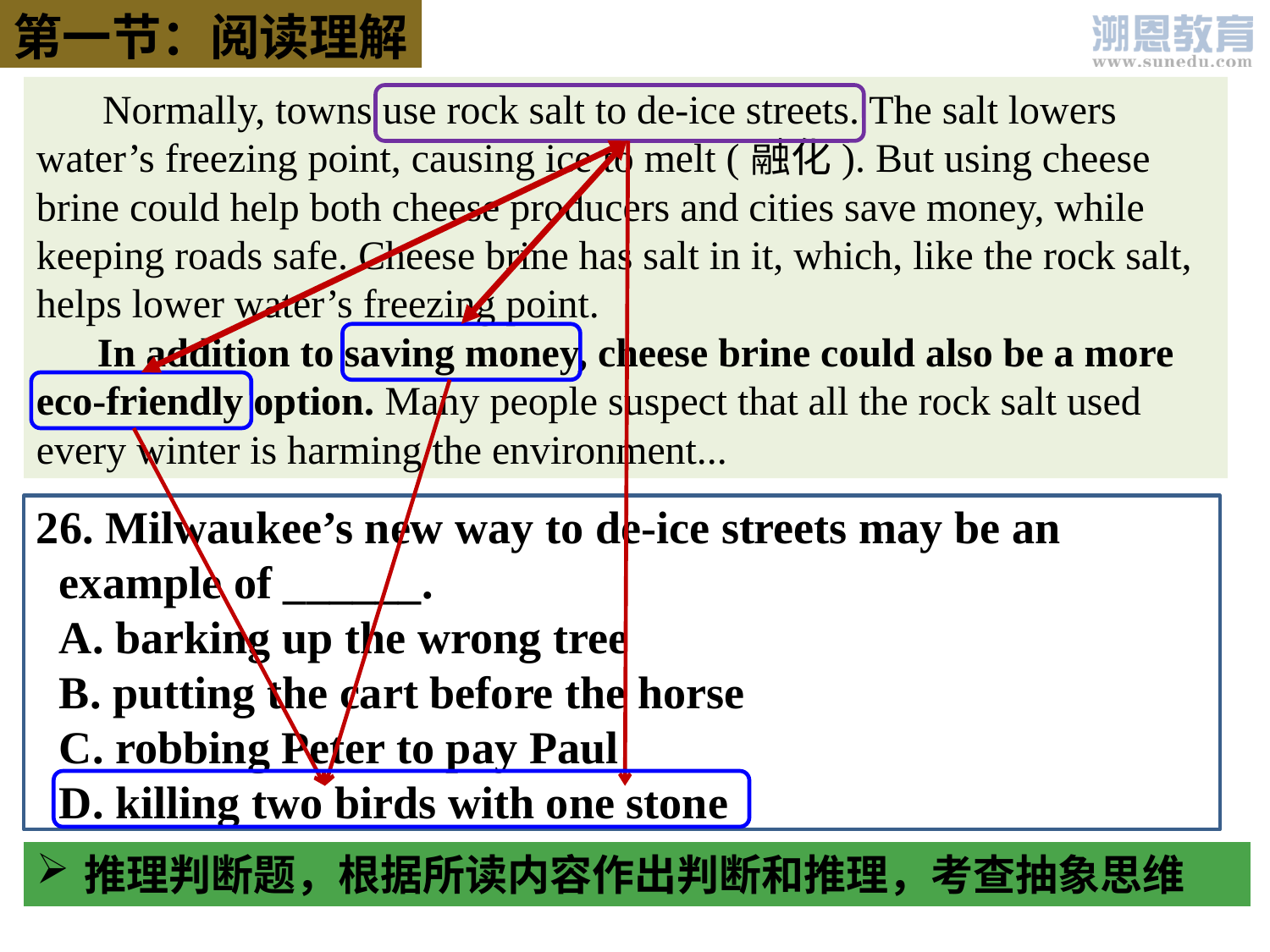

第一节：阅读理解
      Normally, towns use rock salt to de-ice streets. The salt lowers water’s freezing point, causing ice to melt (融化). But using cheese brine could help both cheese producers and cities save money, while keeping roads safe. Cheese brine has salt in it, which, like the rock salt, helps lower water’s freezing point.
      In addition to saving money, cheese brine could also be a more eco-friendly option. Many people suspect that all the rock salt used every winter is harming the environment...

26. Milwaukee’s new way to de-ice streets may be an
  example of ______.
  A. barking up the wrong tree
  B. putting the cart before the horse
  C. robbing Peter to pay Paul
  D. killing two birds with one stone

推理判断题，根据所读内容作出判断和推理，考查抽象思维